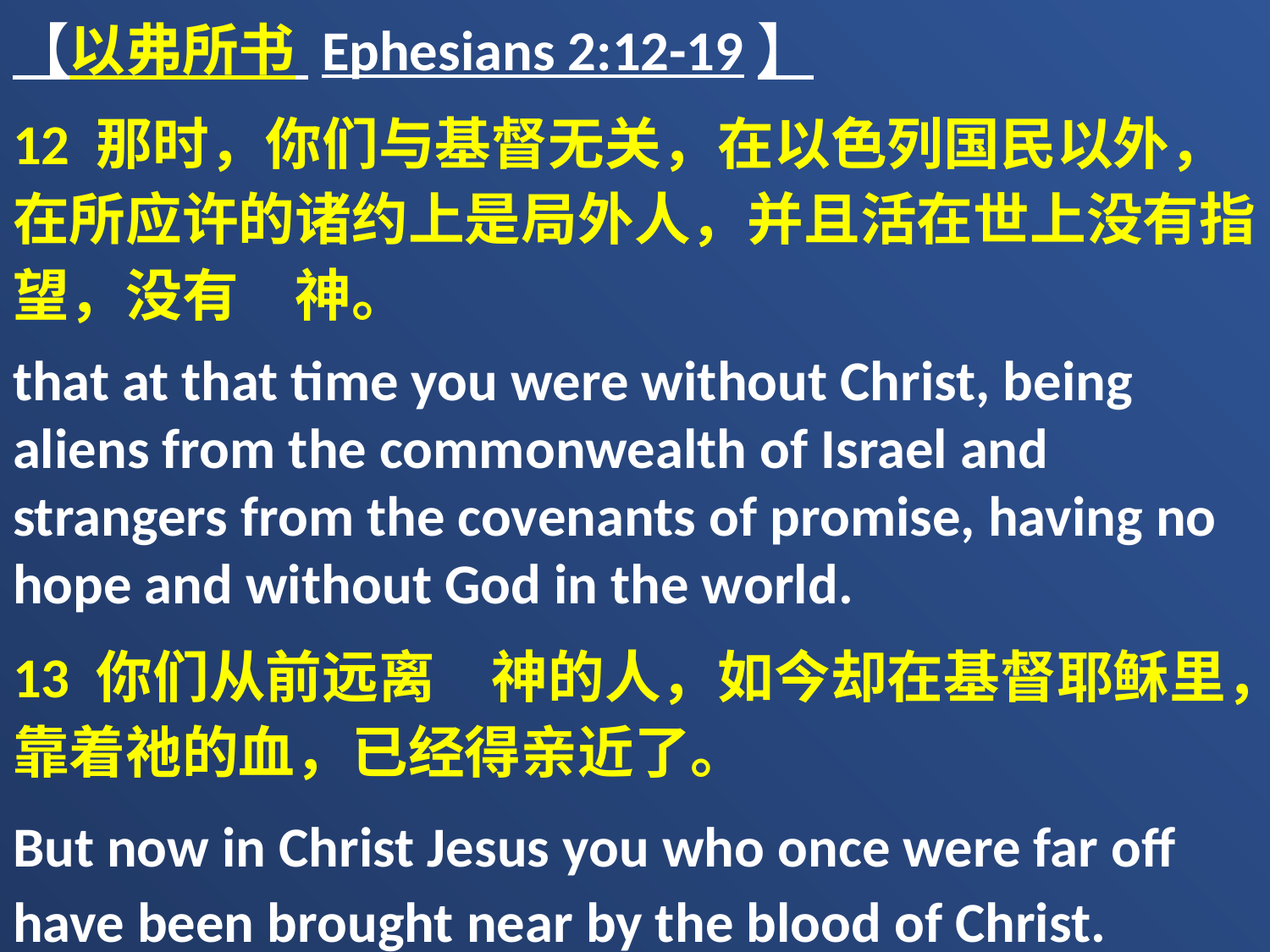

【以弗所书 Ephesians 2:12-19】
12 那时，你们与基督无关，在以色列国民以外，在所应许的诸约上是局外人，并且活在世上没有指望，没有　神。
that at that time you were without Christ, being aliens from the commonwealth of Israel and strangers from the covenants of promise, having no hope and without God in the world.
13 你们从前远离　神的人，如今却在基督耶稣里，靠着祂的血，已经得亲近了。
But now in Christ Jesus you who once were far off have been brought near by the blood of Christ.